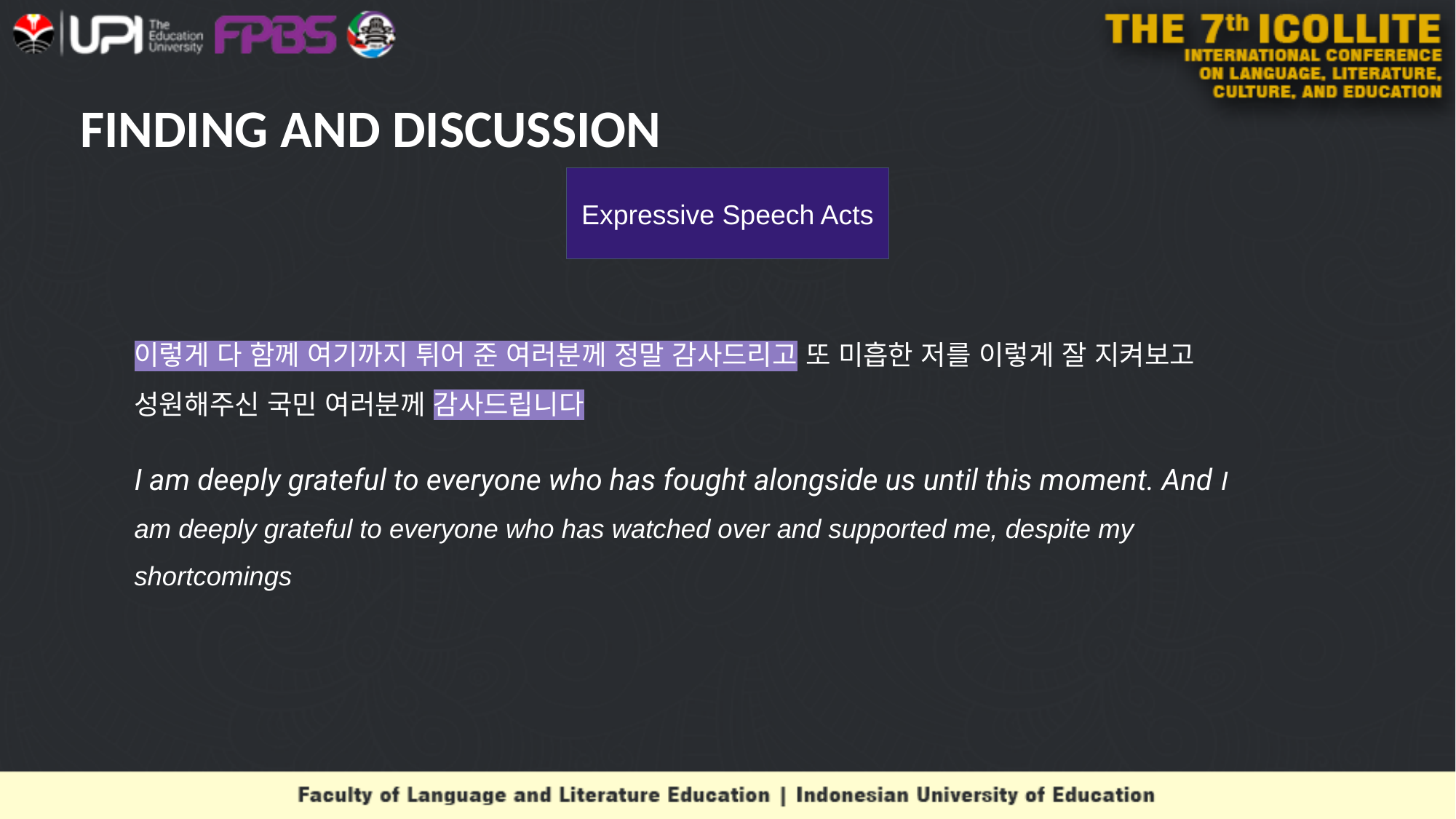

# FINDING AND DISCUSSION
Expressive Speech Acts
이렇게 다 함께 여기까지 튀어 준 여러분께 정말 감사드리고 또 미흡한 저를 이렇게 잘 지켜보고 성원해주신 국민 여러분께 감사드립니다
I am deeply grateful to everyone who has fought alongside us until this moment. And I am deeply grateful to everyone who has watched over and supported me, despite my shortcomings